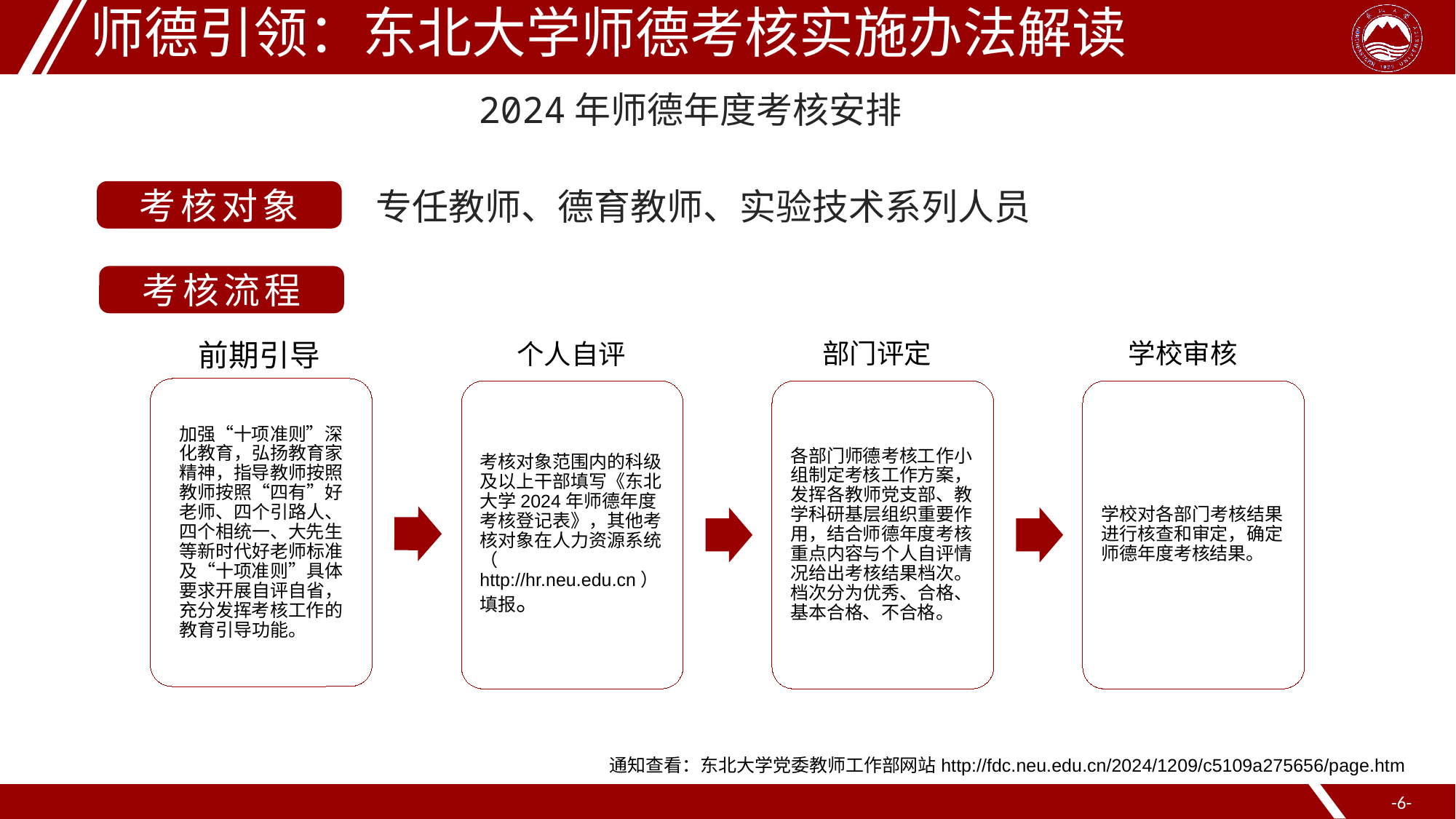

师德引领：东北大学师德考核实施办法解读

2024年师德年度考核安排
专任教师、德育教师、实验技术系列人员
考核对象
加强“十项准则”深化教育，弘扬教育家精神，指导教师按照教师按照“四有”好老师、四个引路人、四个相统一、大先生等新时代好老师标准及“十项准则”具体要求开展自评自省，充分发挥考核工作的教育引导功能。

考核对象范围内的科级及以上干部填写《东北大学2024年师德年度考核登记表》，其他考核对象在人力资源系统（ http://hr.neu.edu.cn）填报。

各部门师德考核工作小组制定考核工作方案，发挥各教师党支部、教学科研基层组织重要作用，结合师德年度考核重点内容与个人自评情况给出考核结果档次。档次分为优秀、合格、基本合格、不合格。

学校对各部门考核结果进行核查和审定，确定师德年度考核结果。
考核流程
前期引导
学校审核
部门评定
个人自评
通知查看：东北大学党委教师工作部网站http://fdc.neu.edu.cn/2024/1209/c5109a275656/page.htm
-6-